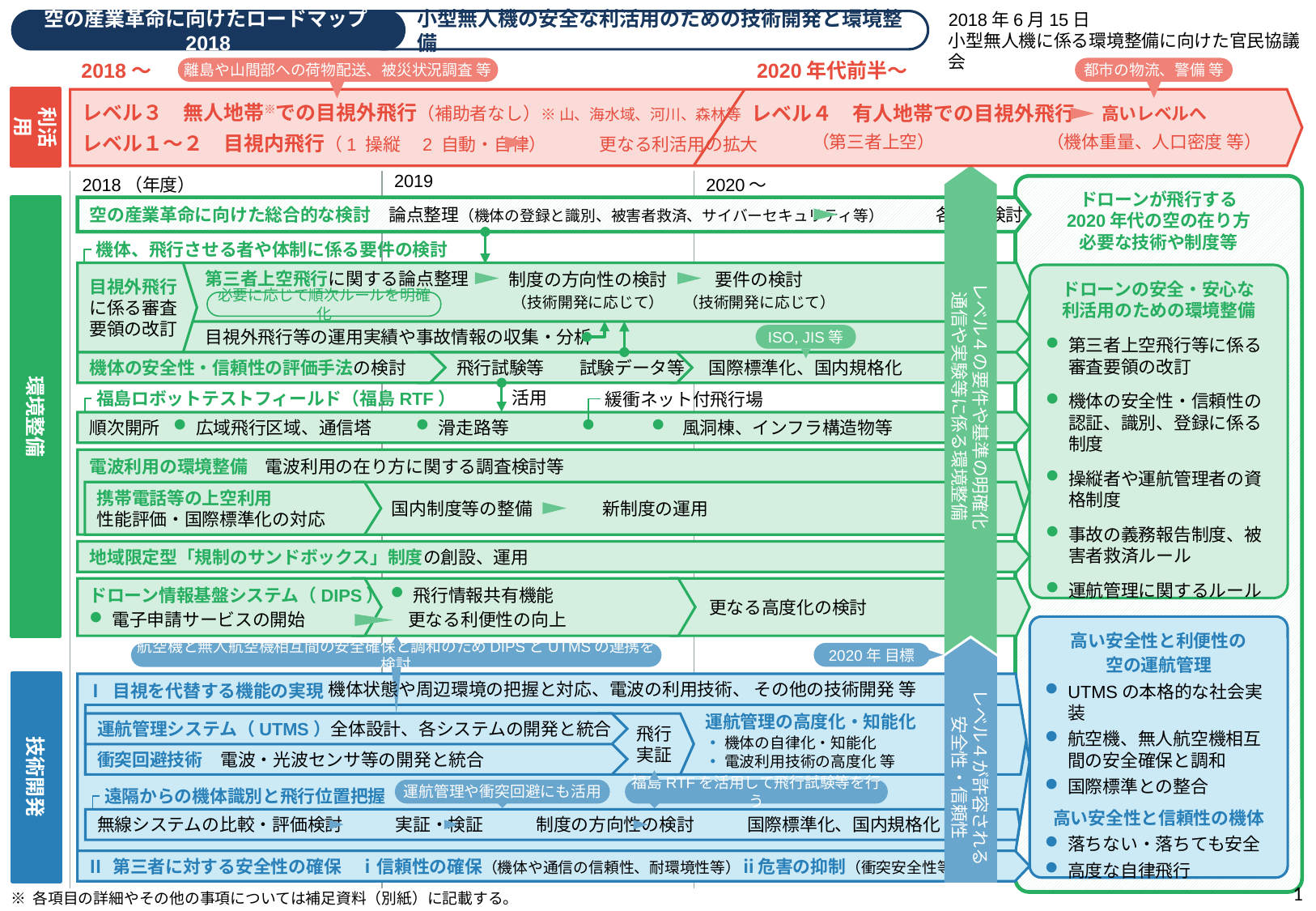

2018年6月15日
小型無人機に係る環境整備に向けた官民協議会
空の産業革命に向けたロードマップ2018
小型無人機の安全な利活用のための技術開発と環境整備
2018～
2020年代前半～
離島や山間部への荷物配送、被災状況調査 等
都市の物流、警備 等

レベル４　有人地帯での目視外飛行

利活用
高いレベルへ
（機体重量、人口密度 等）
レベル３　無人地帯※での目視外飛行（補助者なし）※ 山、海水域、河川、森林等
レベル１～２　目視内飛行（1 操縦　2 自動・自律）　　　更なる利活用の拡大

（第三者上空）

| 2018（年度） | 2019 | 2020～ |  |
| --- | --- | --- | --- |
|  |  |  |  |
|  |  |  |  |
|  |  |  |  |

ドローンが飛行する
2020年代の空の在り方
必要な技術や制度等
環境整備
空の産業革命に向けた総合的な検討　論点整理（機体の登録と識別、被害者救済、サイバーセキュリティ等）　　　各論の検討
レベル４の要件や基準の明確化
通信や実験等に係る環境整備

機体、飛行させる者や体制に係る要件の検討
第三者上空飛行に関する論点整理
目視外飛行に係る審査
要領の改訂

制度の方向性の検討
（技術開発に応じて）
要件の検討
（技術開発に応じて）
ドローンの安全・安心な
利活用のための環境整備
第三者上空飛行等に係る審査要領の改訂
機体の安全性・信頼性の認証、識別、登録に係る制度
操縦者や運航管理者の資格制度
事故の義務報告制度、被害者救済ルール
運航管理に関するルール

必要に応じて順次ルールを明確化

目視外飛行等の運用実績や事故情報の収集・分析
ISO, JIS等

機体の安全性・信頼性の評価手法の検討
飛行試験等　　試験データ等
国際標準化、国内規格化
活用
福島ロボットテストフィールド（福島RTF）
緩衝ネット付飛行場

順次開所
広域飛行区域、通信塔
滑走路等

 風洞棟、インフラ構造物等

電波利用の環境整備　電波利用の在り方に関する調査検討等
携帯電話等の上空利用
性能評価・国際標準化の対応
国内制度等の整備　　　　新制度の運用

地域限定型「規制のサンドボックス」制度の創設、運用
ドローン情報基盤システム（DIPS）
電子申請サービスの開始
飛行情報共有機能
　更なる利便性の向上
更なる高度化の検討

高い安全性と利便性の
空の運航管理
UTMSの本格的な社会実装
航空機、無人航空機相互間の安全確保と調和
国際標準との整合
高い安全性と信頼性の機体
落ちない・落ちても安全
高度な自律飛行

2020年 目標
航空機と無人航空機相互間の安全確保と調和のためDIPSとUTMSの連携を検討

機体状態や周辺環境の把握と対応、電波の利用技術、 その他の技術開発 等
技術開発
レベル４が許容される
安全性・信頼性
Ⅰ 目視を代替する機能の実現
運航管理の高度化・知能化
機体の自律化・知能化
電波利用技術の高度化 等

運航管理システム（UTMS）全体設計、各システムの開発と統合
飛行
実証

衝突回避技術　電波・光波センサ等の開発と統合

運航管理や衝突回避にも活用
福島RTFを活用して飛行試験等を行う
遠隔からの機体識別と飛行位置把握

無線システムの比較・評価検討　　　実証・検証　　　制度の方向性の検討　　　国際標準化、国内規格化

Ⅱ 第三者に対する安全性の確保　ⅰ信頼性の確保（機体や通信の信頼性、耐環境性等）ⅱ危害の抑制（衝突安全性等）
1
※ 各項目の詳細やその他の事項については補足資料（別紙）に記載する。